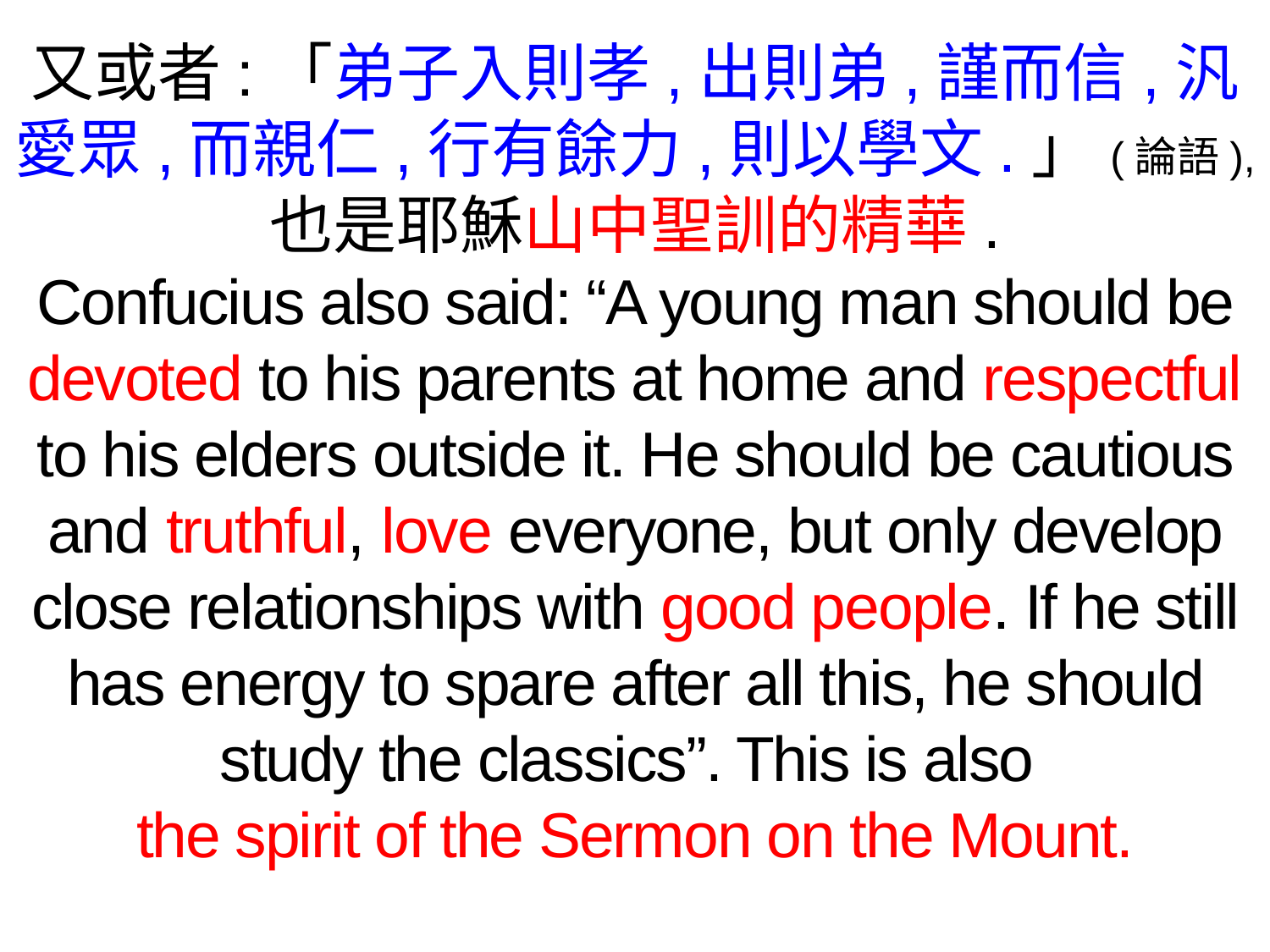

又或者:「弟子入則孝,出則弟,謹而信,汎愛眾,而親仁,行有餘力,則以學文.」(論語),
也是耶穌山中聖訓的精華.
Confucius also said: “A young man should be devoted to his parents at home and respectful to his elders outside it. He should be cautious and truthful, love everyone, but only develop close relationships with good people. If he still has energy to spare after all this, he should study the classics”. This is also
the spirit of the Sermon on the Mount.